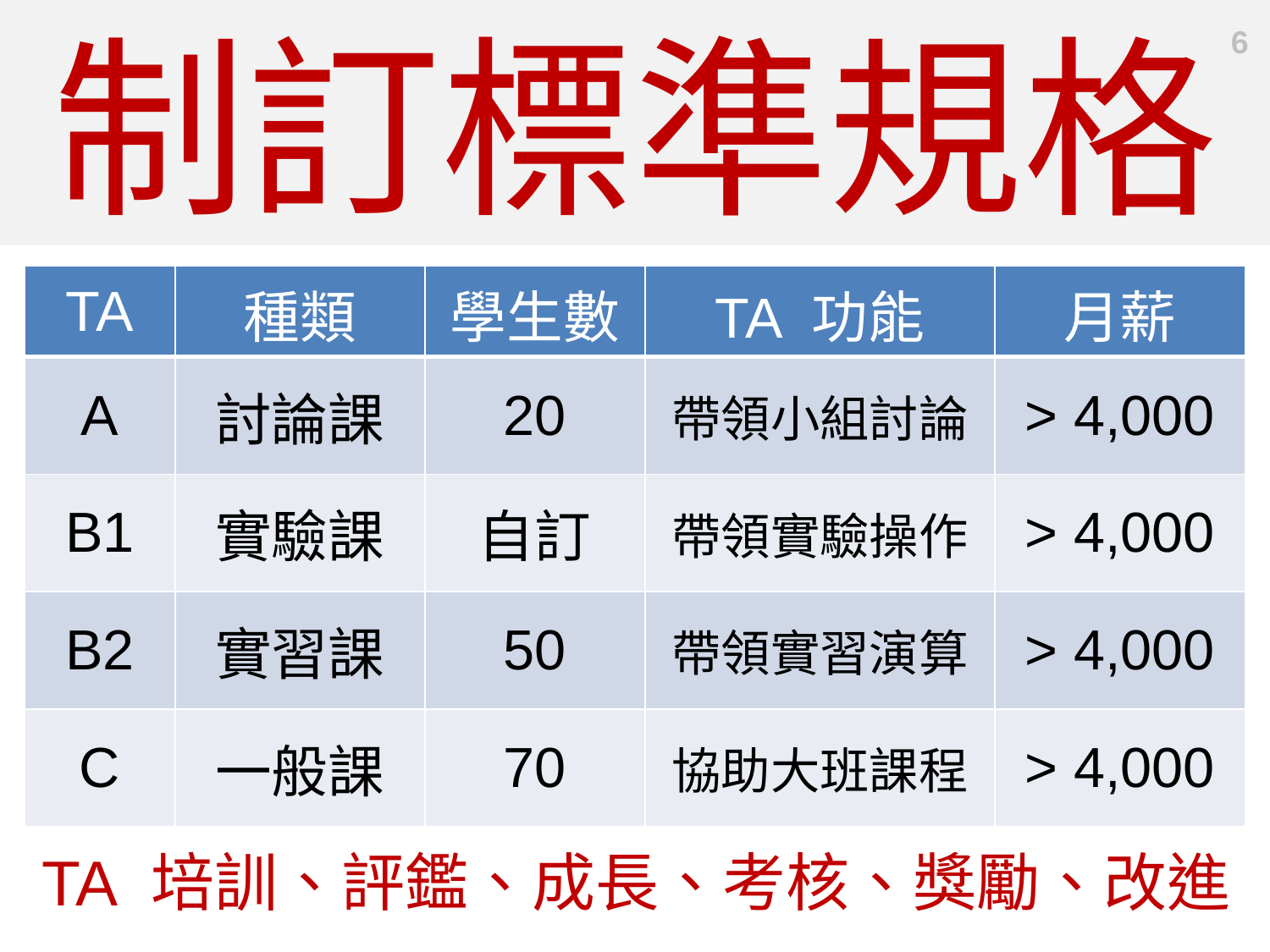

制訂標準規格
6
| TA | 種類 | 學生數 | TA 功能 | 月薪 |
| --- | --- | --- | --- | --- |
| A | 討論課 | 20 | 帶領小組討論 | > 4,000 |
| B1 | 實驗課 | 自訂 | 帶領實驗操作 | > 4,000 |
| B2 | 實習課 | 50 | 帶領實習演算 | > 4,000 |
| C | 一般課 | 70 | 協助大班課程 | > 4,000 |
TA 培訓、評鑑、成長、考核、獎勵、改進